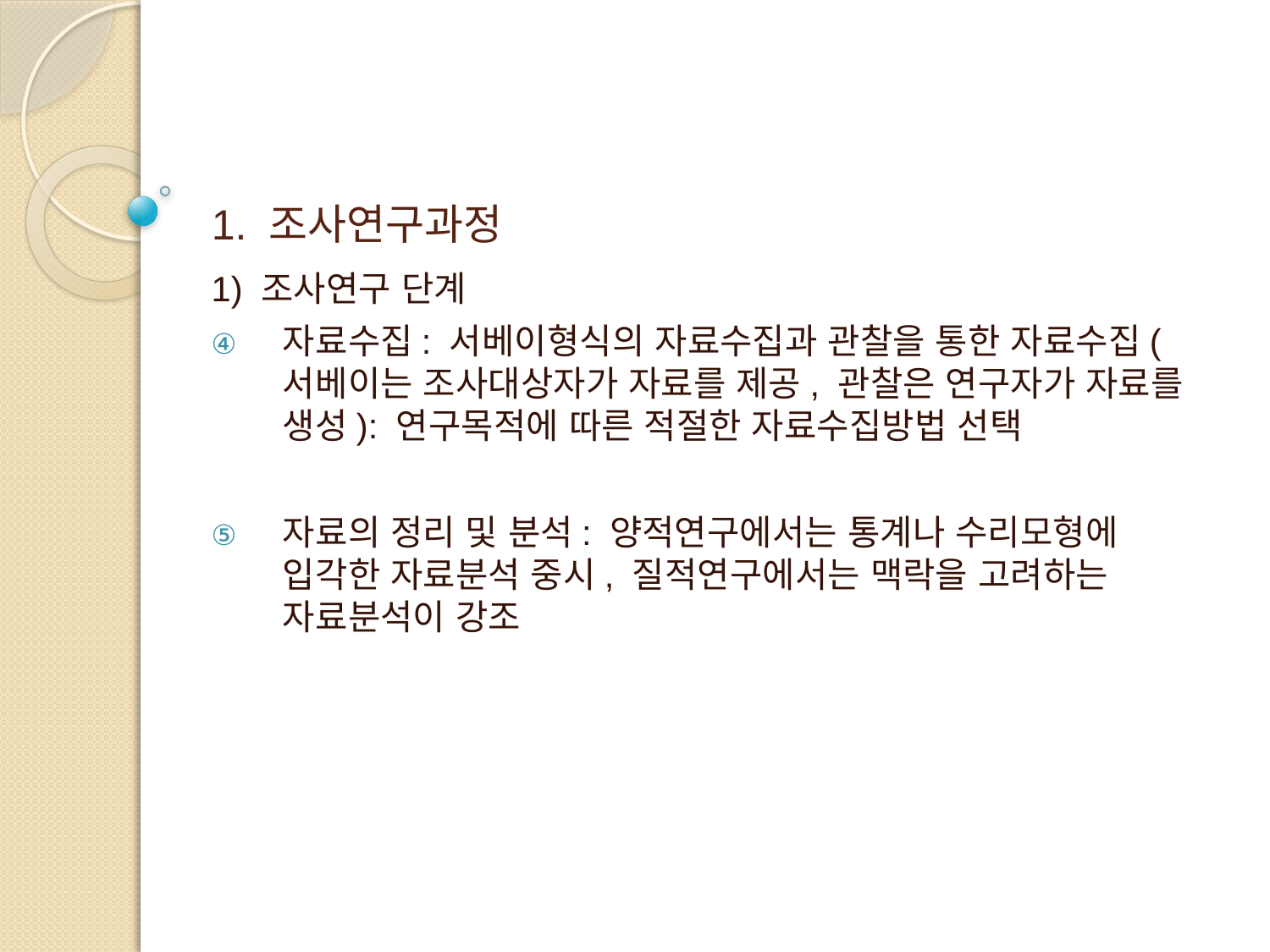

# 1. 조사연구과정
1) 조사연구 단계
자료수집: 서베이형식의 자료수집과 관찰을 통한 자료수집(서베이는 조사대상자가 자료를 제공, 관찰은 연구자가 자료를 생성): 연구목적에 따른 적절한 자료수집방법 선택

자료의 정리 및 분석: 양적연구에서는 통계나 수리모형에 입각한 자료분석 중시, 질적연구에서는 맥락을 고려하는 자료분석이 강조